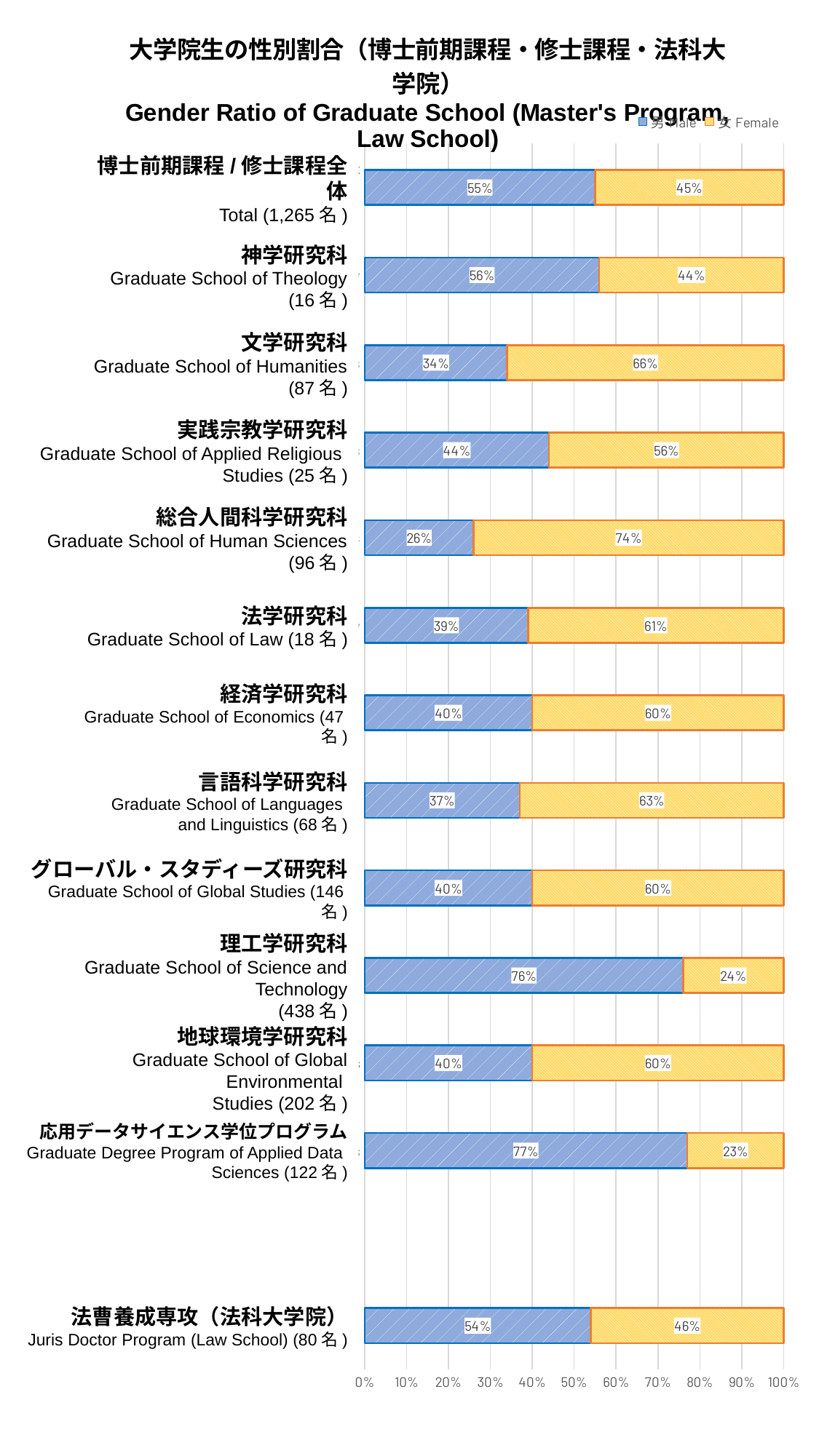

### Chart: 大学院生の性別割合（博士前期課程・修士課程・法科大学院）
Gender Ratio of Graduate School (Master's Program, Law School)

| Category | 男Male | 女Female |
|---|---|---|
| 法学研究科（法曹養成専攻）
Juris Doctor Program
（80名） | 0.54 | 0.46 |
|  | None | None |
| 応用データサイエンス学位プログラム
Graduate Degree Program of Applied Data Sciences
（122名） | 0.77 | 0.23 |
| 地球環境学研究科
Graduate School of Global Environmental Studies
（202名）  | 0.4 | 0.6 |
| 理工学研究科
Graduate School of Science and Technology
(438名) | 0.76 | 0.24 |
| グローバル・スタディーズ研究科
Graduate School of Global Studies
(146名) | 0.4 | 0.6 |
| 言語科学研究科
Graduate School of Languages and Linguistics
(68名) | 0.37 | 0.63 |
| 経済学研究科
Graduate School of Economics
(47名) | 0.4 | 0.6 |
| 法学研究科
Graduate School of Law
(18名) | 0.39 | 0.61 |
| 総合人間科学研究科
Graduate School of Human Sciences
（96名） | 0.26 | 0.74 |
| 実践宗教学研究科
Graduate School of Applied Religious Studies
（25名） | 0.44 | 0.56 |
| 文学研究科
Graduate School of Humanities
（87名） | 0.34 | 0.66 |
| 神学研究科
Graduate School of Theology
（16名） | 0.56 | 0.44 |
| 博士前期課程全体
Total
(1,265名) | 0.55 | 0.45 |
博士前期課程/修士課程全体
Total (1,265名)
神学研究科
Graduate School of Theology (16名)
文学研究科
Graduate School of Humanities (87名)
実践宗教学研究科
Graduate School of Applied Religious
Studies (25名)
総合人間科学研究科
Graduate School of Human Sciences (96名)
法学研究科
Graduate School of Law (18名)
経済学研究科
Graduate School of Economics (47名)
言語科学研究科
Graduate School of Languages
and Linguistics (68名)
グローバル・スタディーズ研究科
Graduate School of Global Studies (146名)
理工学研究科
Graduate School of Science and Technology
(438名)
地球環境学研究科
Graduate School of Global Environmental
Studies (202名)
応用データサイエンス学位プログラム
Graduate Degree Program of Applied Data
Sciences (122名)
法曹養成専攻（法科大学院）
Juris Doctor Program (Law School) (80名)